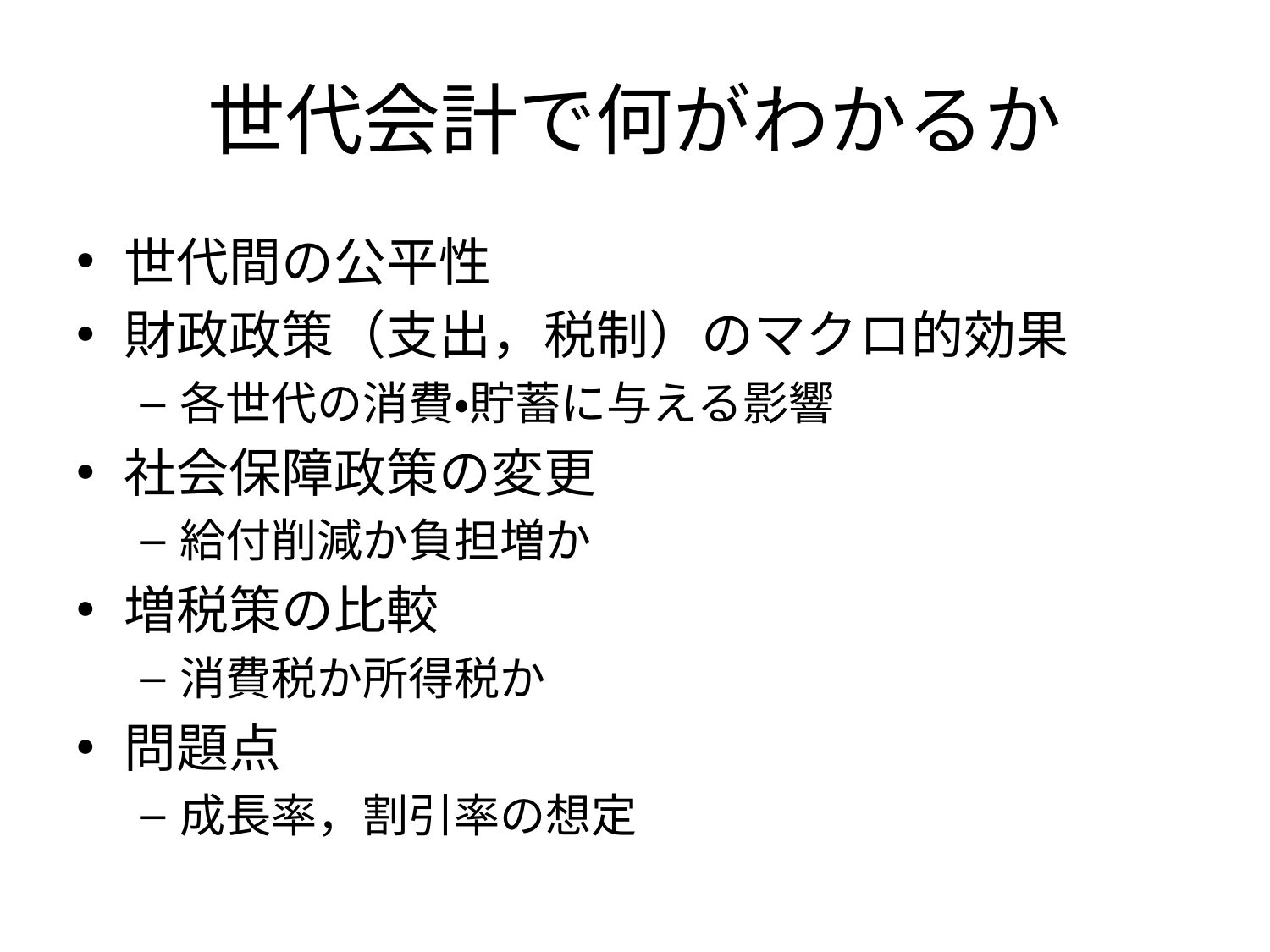

# 世代会計で何がわかるか
世代間の公平性
財政政策（支出，税制）のマクロ的効果
各世代の消費・貯蓄に与える影響
社会保障政策の変更
給付削減か負担増か
増税策の比較
消費税か所得税か
問題点
成長率，割引率の想定